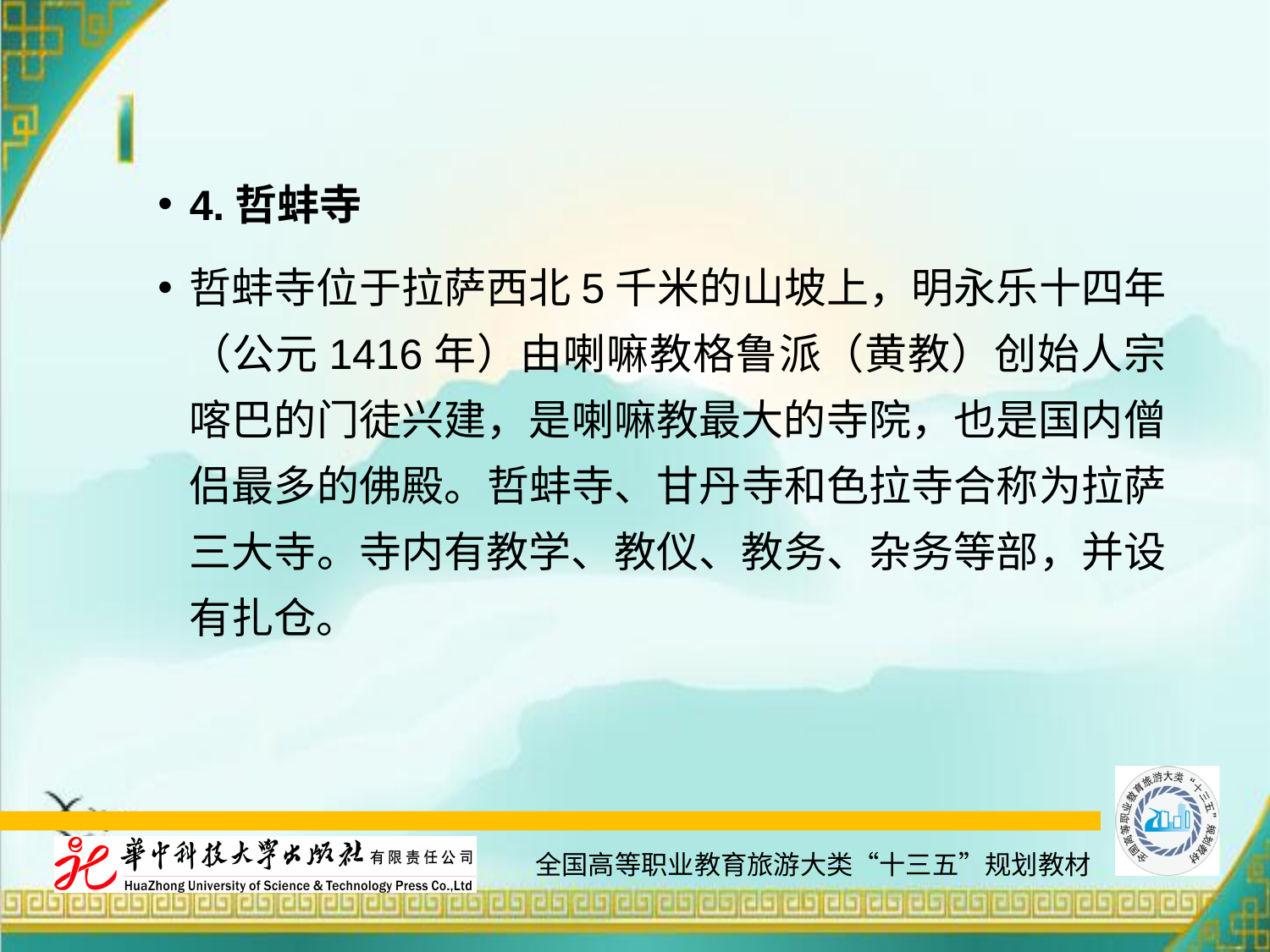

#
4.哲蚌寺
哲蚌寺位于拉萨西北5千米的山坡上，明永乐十四年（公元1416年）由喇嘛教格鲁派（黄教）创始人宗喀巴的门徒兴建，是喇嘛教最大的寺院，也是国内僧侣最多的佛殿。哲蚌寺、甘丹寺和色拉寺合称为拉萨三大寺。寺内有教学、教仪、教务、杂务等部，并设有扎仓。